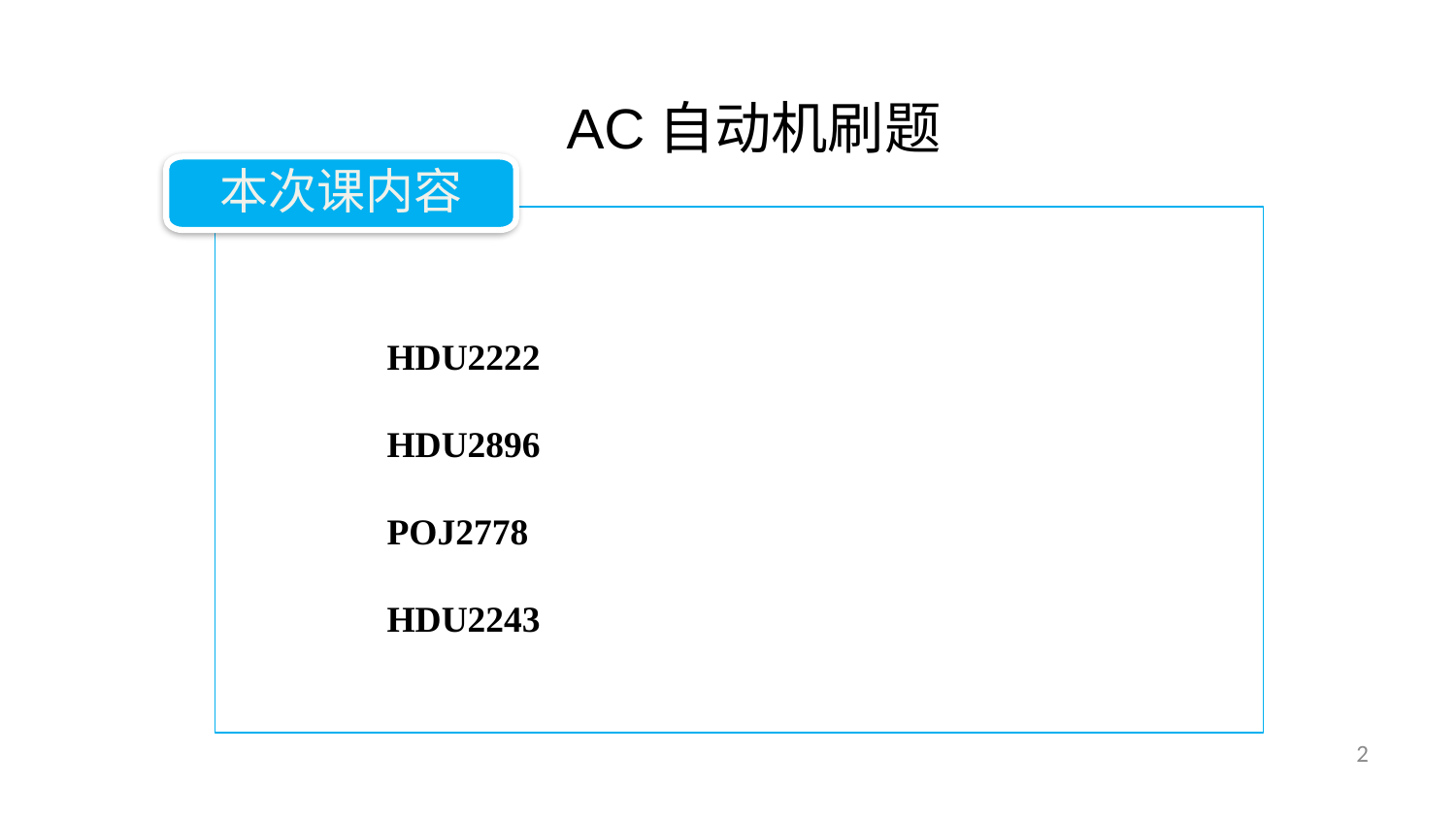

AC自动机刷题
本次课内容

HDU2222
HDU2896
POJ2778
HDU2243
2